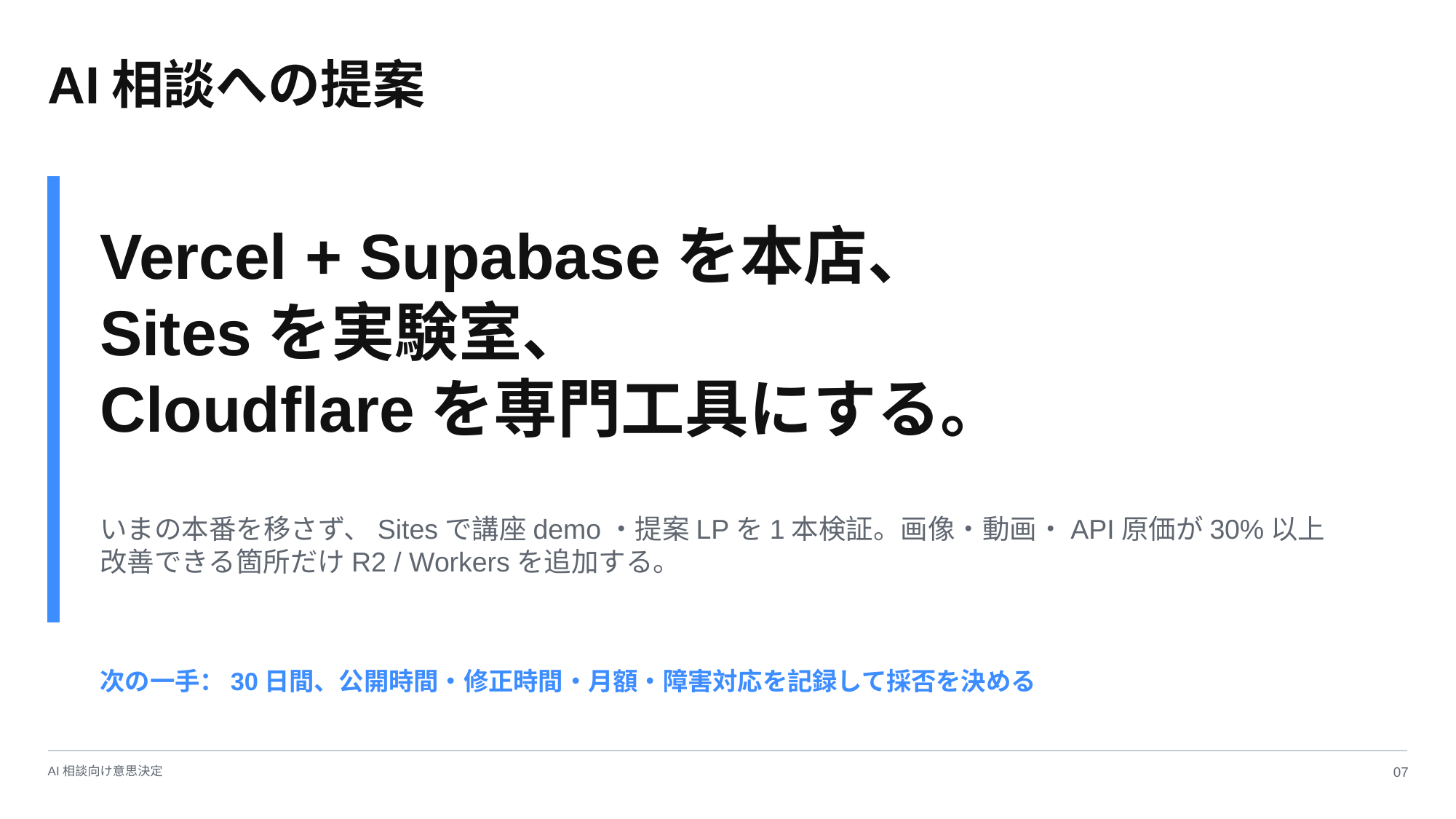

AI相談への提案

Vercel + Supabaseを本店、
Sitesを実験室、
Cloudflareを専門工具にする。
いまの本番を移さず、Sitesで講座demo・提案LPを1本検証。画像・動画・API原価が30%以上改善できる箇所だけR2 / Workersを追加する。
次の一手：30日間、公開時間・修正時間・月額・障害対応を記録して採否を決める
AI相談向け意思決定
07